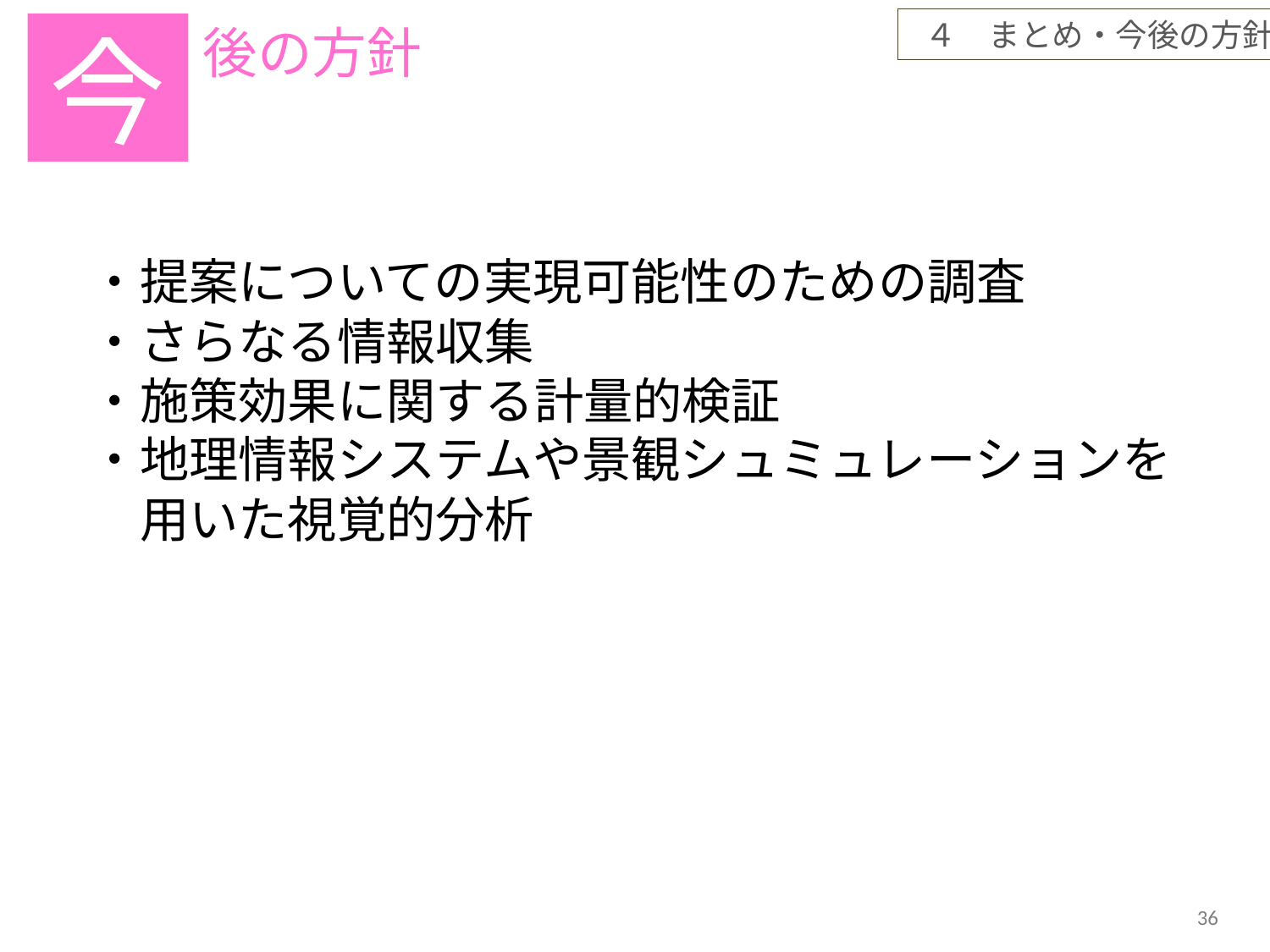

後の方針
今
・提案についての実現可能性のための調査
・さらなる情報収集
・施策効果に関する計量的検証
・地理情報システムや景観シュミュレーションを
　用いた視覚的分析
36